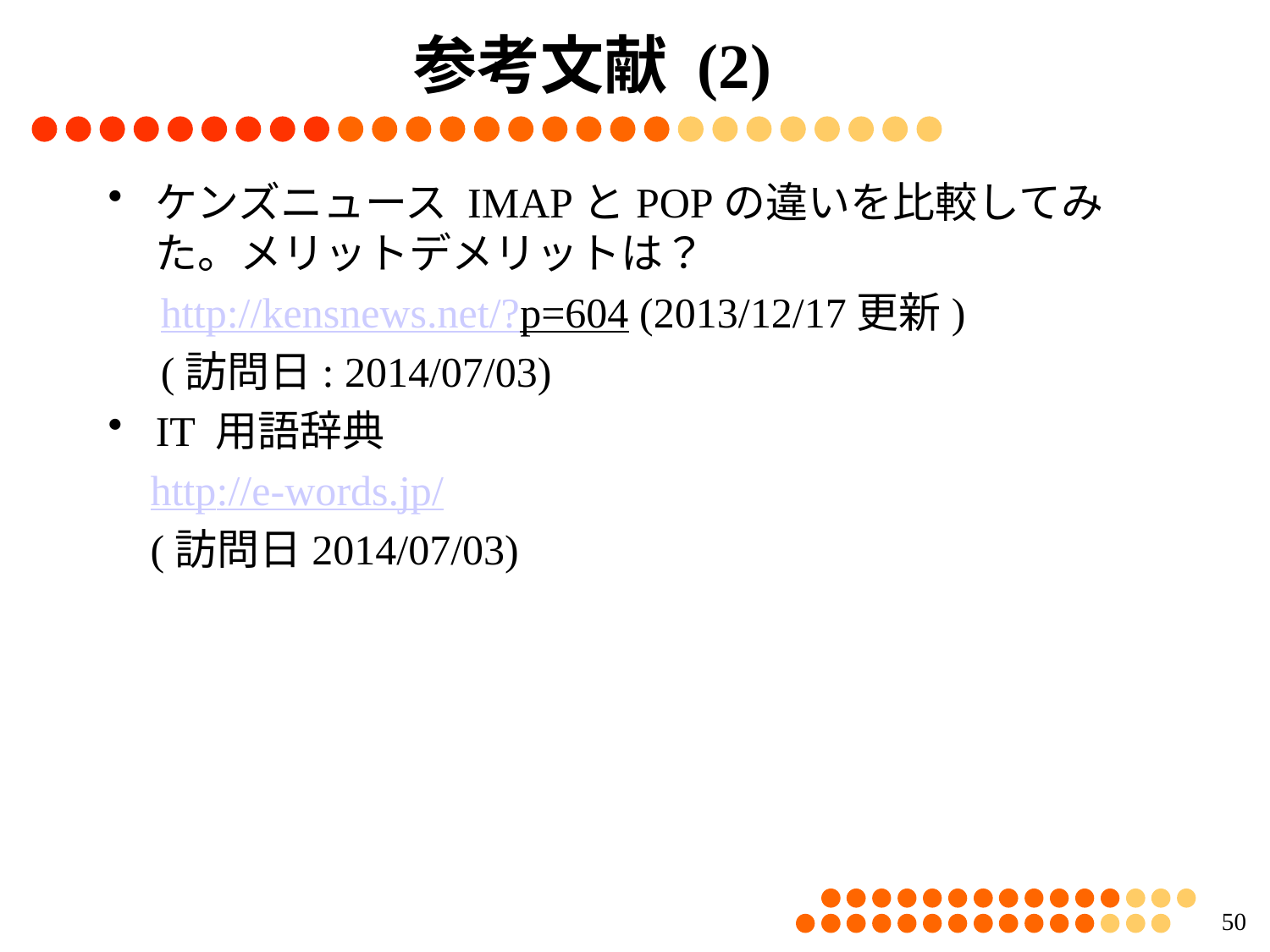

# 参考文献 (2)
ケンズニュース IMAPとPOPの違いを比較してみた。メリットデメリットは？
     http://kensnews.net/?p=604 (2013/12/17更新)
     (訪問日: 2014/07/03)
IT 用語辞典
    http://e-words.jp/
    (訪問日2014/07/03)

50